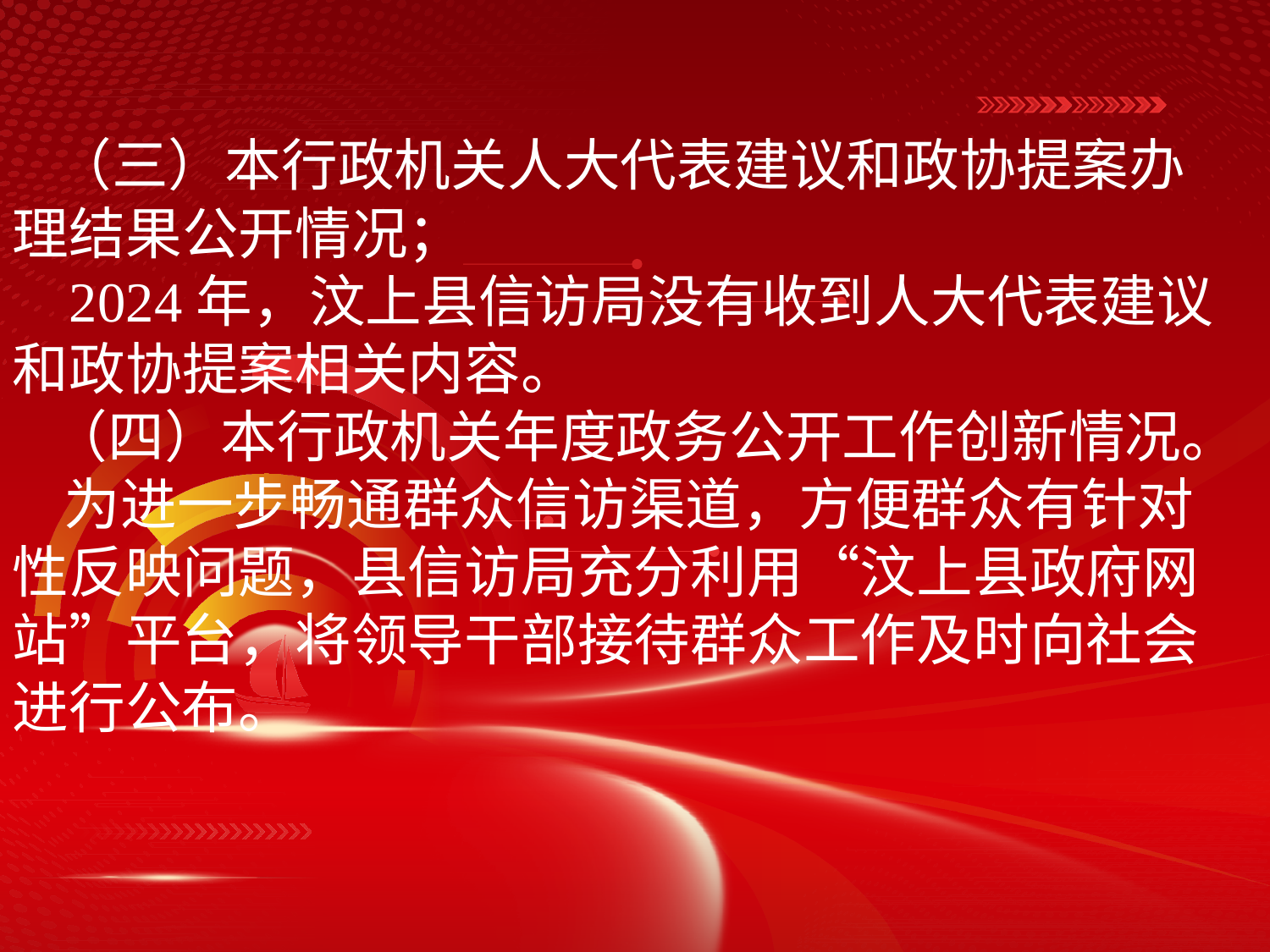

（三）本行政机关人大代表建议和政协提案办理结果公开情况；
    2024年，汶上县信访局没有收到人大代表建议和政协提案相关内容。
  （四）本行政机关年度政务公开工作创新情况。
   为进一步畅通群众信访渠道，方便群众有针对性反映问题，县信访局充分利用“汶上县政府网站”平台，将领导干部接待群众工作及时向社会进行公布。